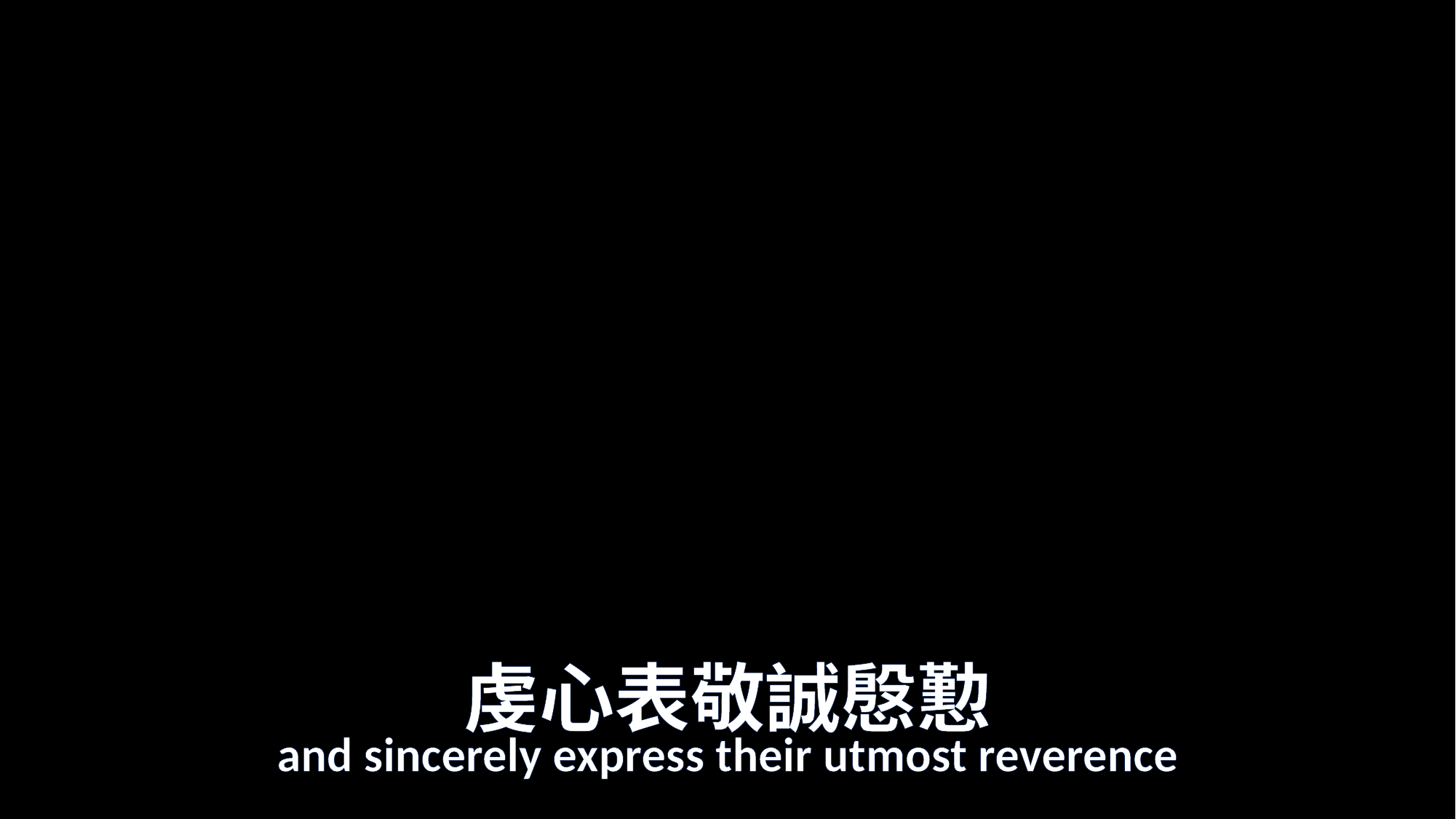

# 虔心表敬誠慇懃
and sincerely express their utmost reverence